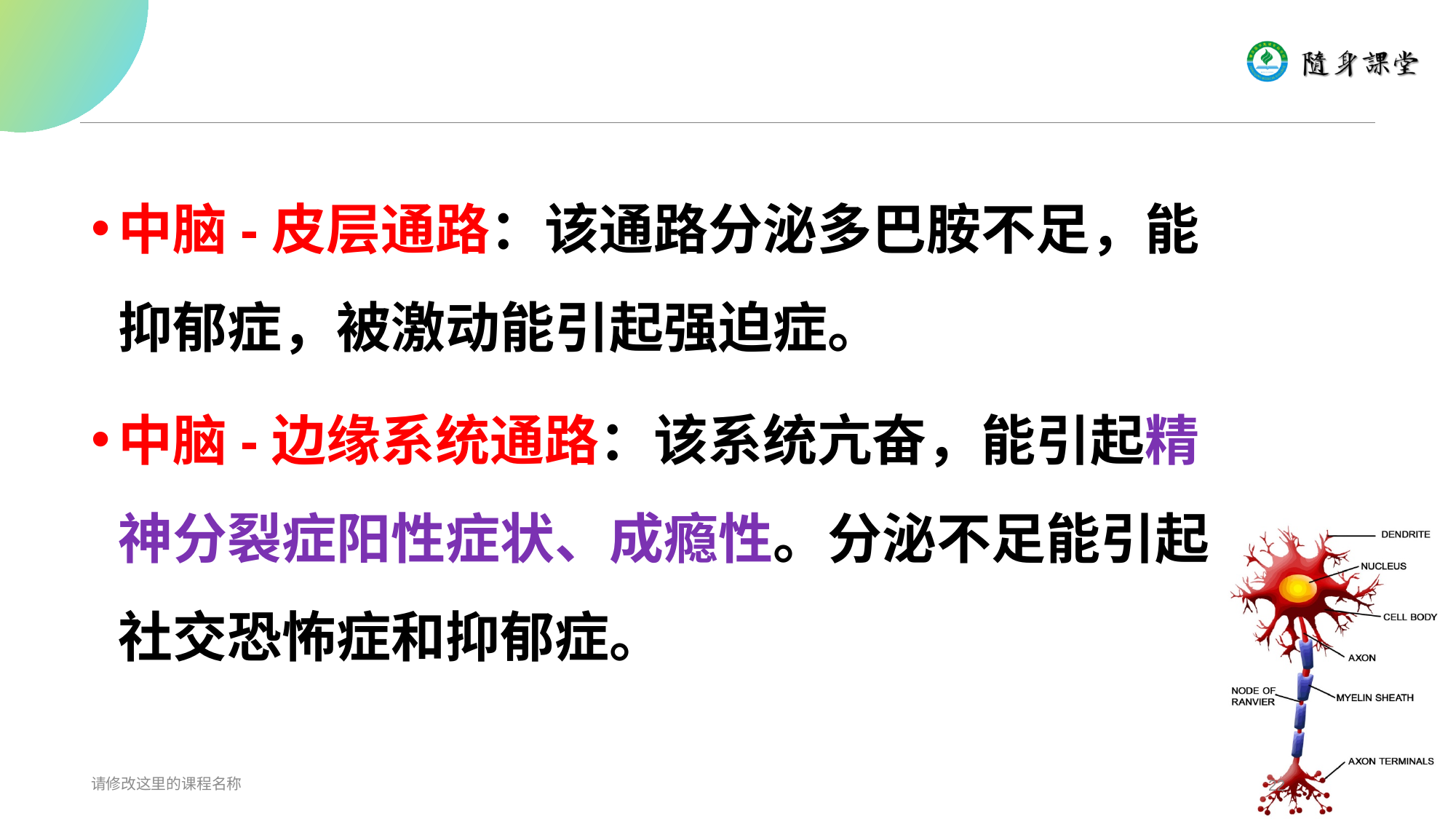

#
中脑-皮层通路：该通路分泌多巴胺不足，能抑郁症，被激动能引起强迫症。
中脑-边缘系统通路：该系统亢奋，能引起精神分裂症阳性症状、成瘾性。分泌不足能引起社交恐怖症和抑郁症。
请修改这里的课程名称
22